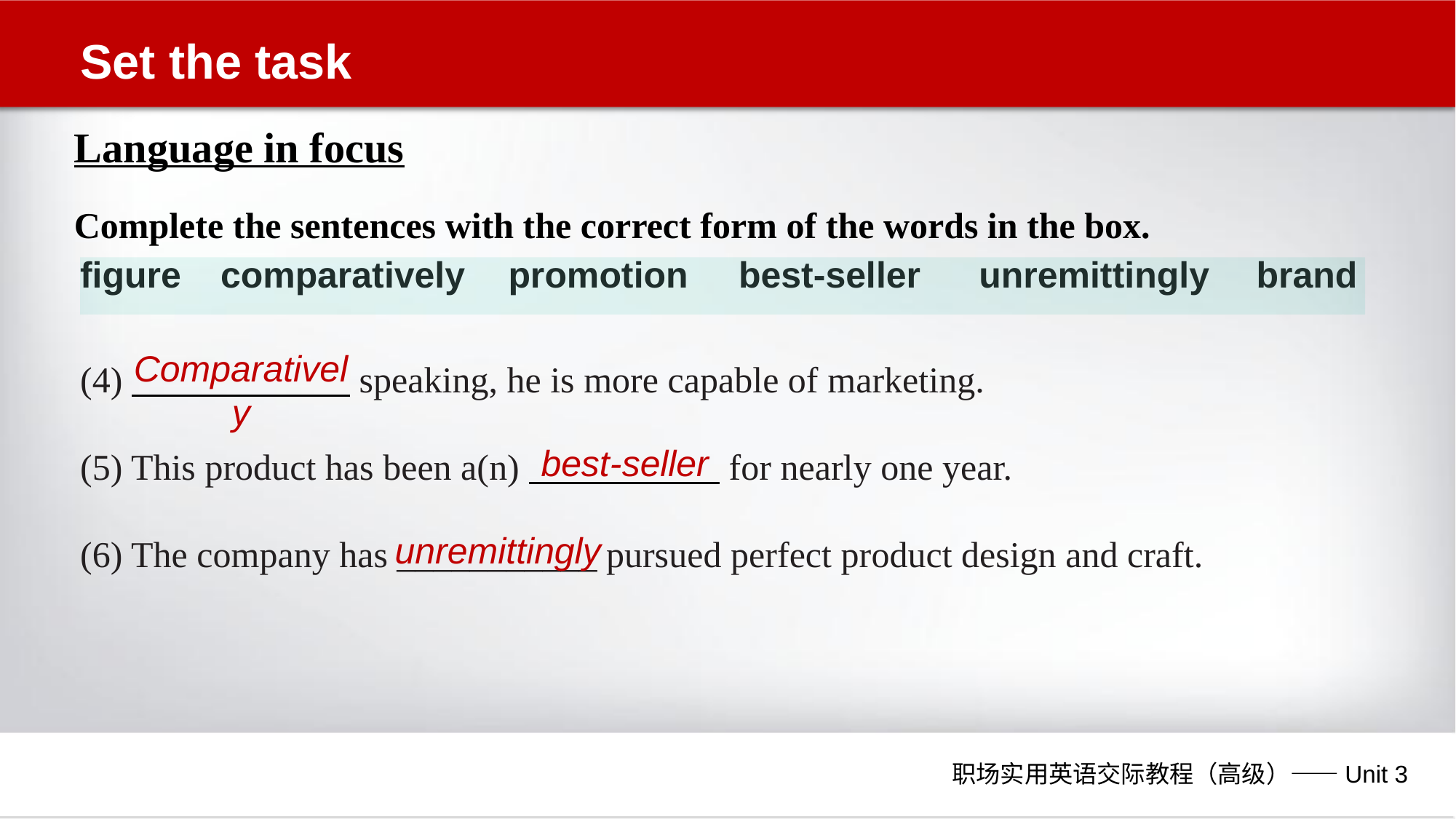

Set the task
Language in focus
Complete the sentences with the correct form of the words in the box.

| figure | comparatively | promotion | best-seller | unremittingly | brand |
| --- | --- | --- | --- | --- | --- |

Comparatively
(4)                          speaking, he is more capable of marketing.

(5) This product has been a(n)                       for nearly one year.

(6) The company has ___________ pursued perfect product design and craft.
best-seller
unremittingly
职场实用英语交际教程（高级）——Unit 3